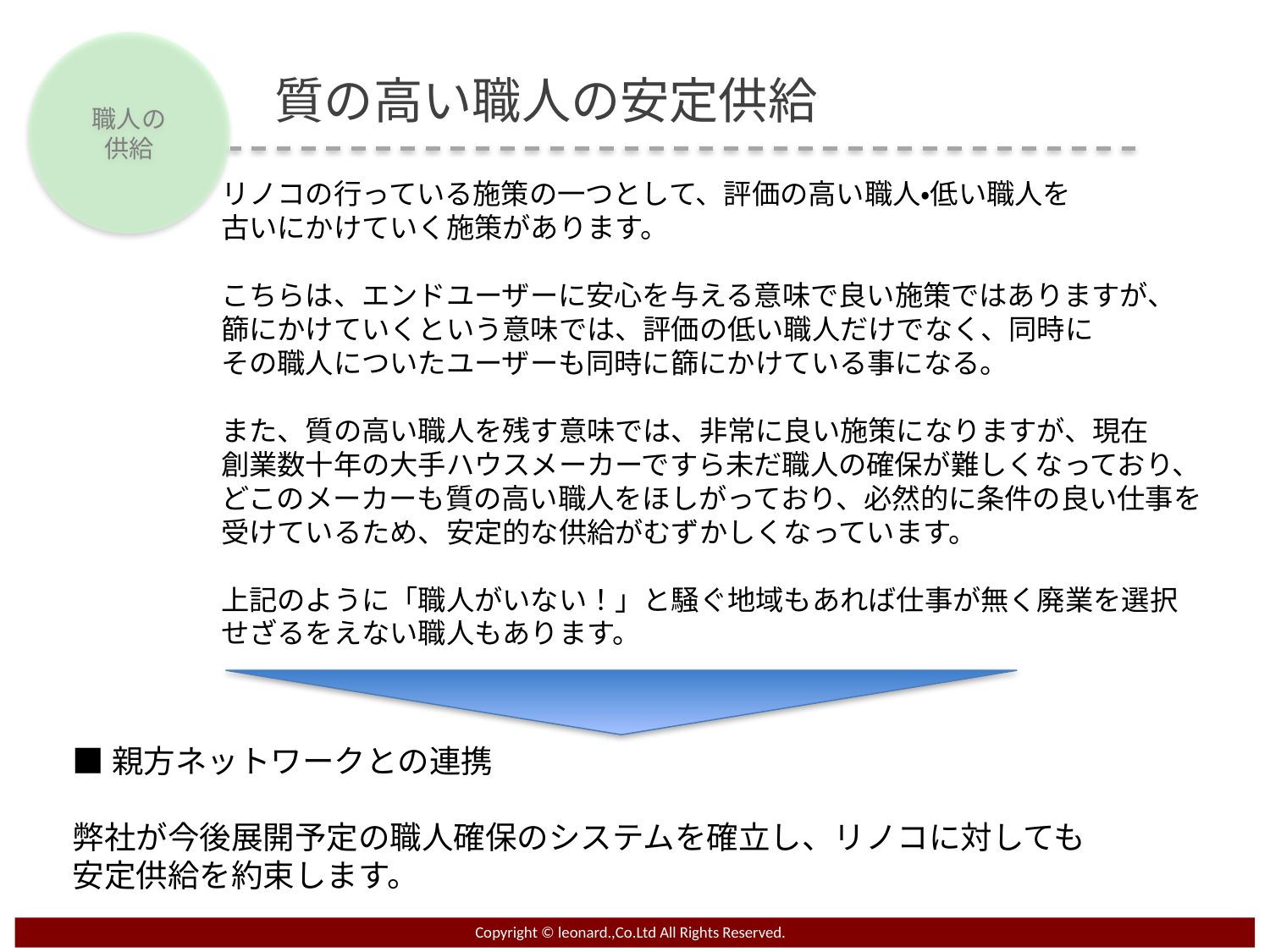

職人の
供給
質の高い職人の安定供給
リノコの行っている施策の一つとして、評価の高い職人・低い職人を
古いにかけていく施策があります。

こちらは、エンドユーザーに安心を与える意味で良い施策ではありますが、
篩にかけていくという意味では、評価の低い職人だけでなく、同時に
その職人についたユーザーも同時に篩にかけている事になる。

また、質の高い職人を残す意味では、非常に良い施策になりますが、現在
創業数十年の大手ハウスメーカーですら未だ職人の確保が難しくなっており、
どこのメーカーも質の高い職人をほしがっており、必然的に条件の良い仕事を
受けているため、安定的な供給がむずかしくなっています。

上記のように「職人がいない！」と騒ぐ地域もあれば仕事が無く廃業を選択
せざるをえない職人もあります。

■親方ネットワークとの連携

弊社が今後展開予定の職人確保のシステムを確立し、リノコに対しても
安定供給を約束します。